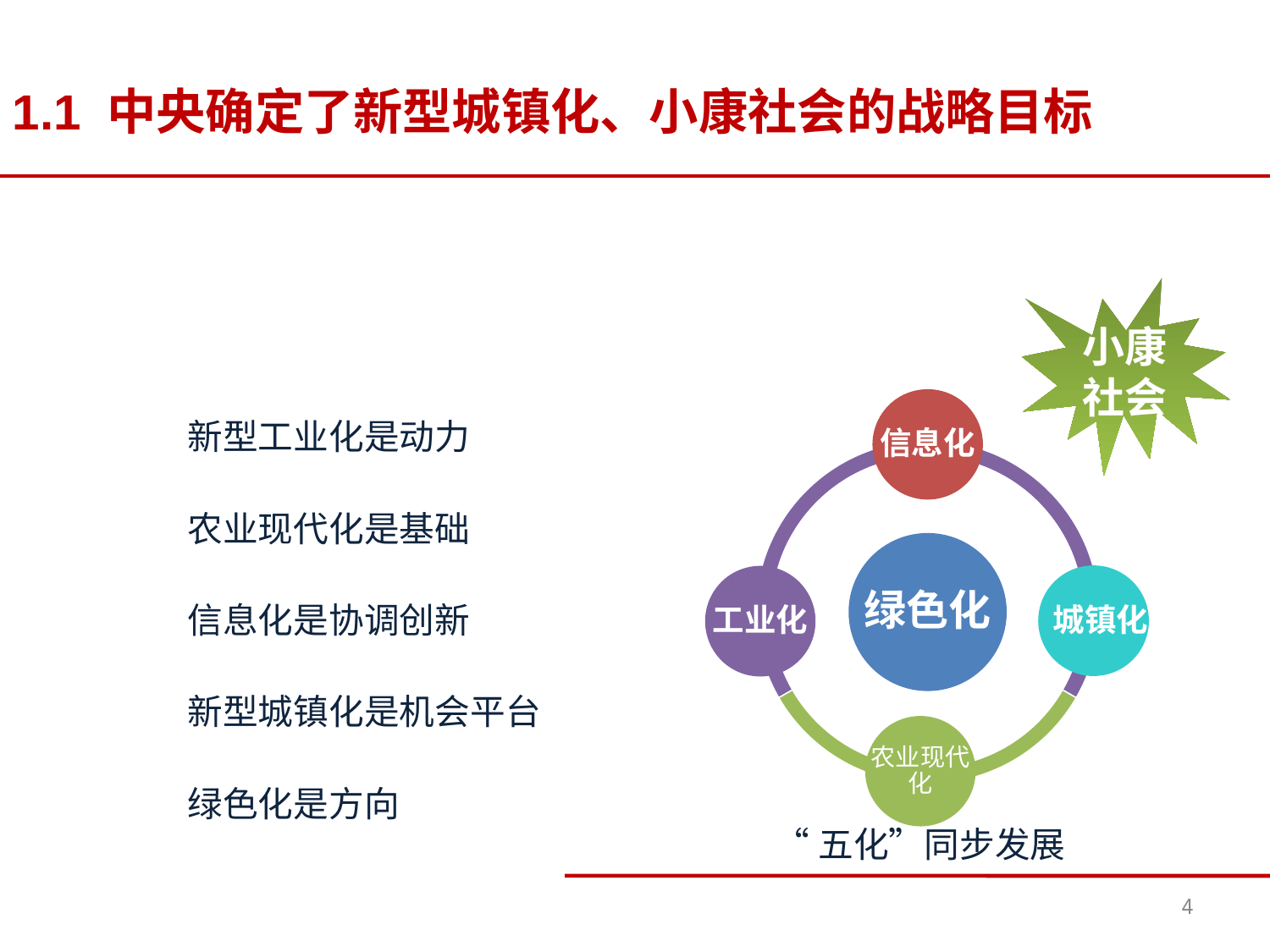

1.1 中央确定了新型城镇化、小康社会的战略目标
小康社会
新型工业化是动力
农业现代化是基础
信息化是协调创新
新型城镇化是机会平台
绿色化是方向

信息化

绿色化
工业化

工业化
城镇化

农业现代化
 “五化”同步发展

4